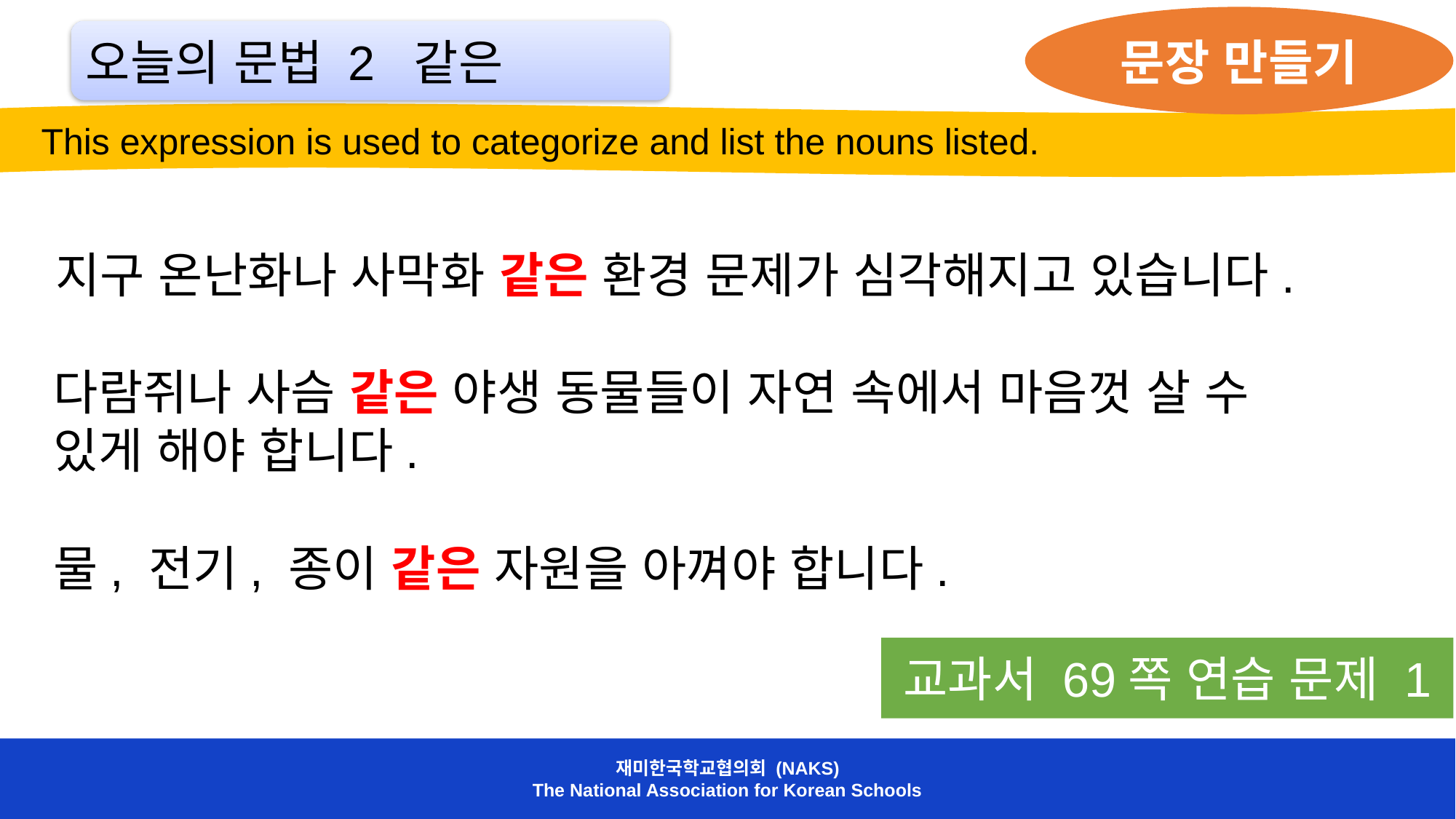

문장 만들기
오늘의 문법 2  같은
   This expression is used to categorize and list the nouns listed.
지구 온난화나 사막화 같은 환경 문제가 심각해지고 있습니다.
다람쥐나 사슴 같은 야생 동물들이 자연 속에서 마음껏 살 수
있게 해야 합니다.
물, 전기, 종이 같은 자원을 아껴야 합니다.
교과서 69쪽 연습 문제 1
재미한국학교협의회 (NAKS)
The National Association for Korean Schools